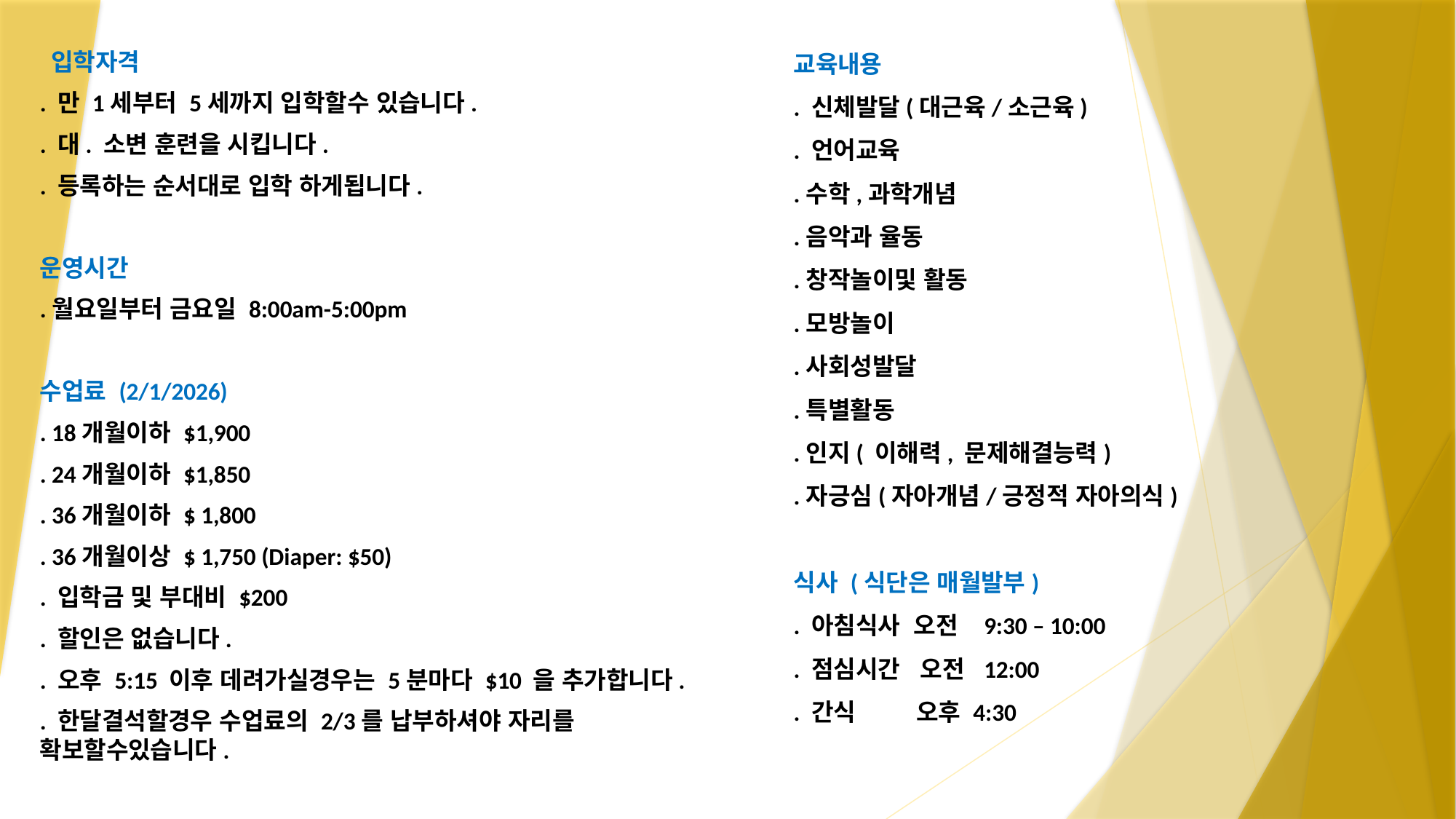

입학자격
. 만 1세부터 5세까지 입학할수 있습니다.
. 대. 소변 훈련을 시킵니다.
. 등록하는 순서대로 입학 하게됩니다.

운영시간
.월요일부터 금요일 8:00am-5:00pm

수업료 (2/1/2026)
. 18개월이하 $1,900
. 24개월이하 $1,850
. 36개월이하 $ 1,800
. 36개월이상 $ 1,750 (Diaper: $50)
. 입학금 및 부대비 $200
. 할인은 없습니다.
. 오후 5:15 이후 데려가실경우는 5분마다 $10 을 추가합니다.
. 한달결석할경우 수업료의 2/3를 납부하셔야 자리를 확보할수있습니다.
교육내용
. 신체발달(대근육/소근육)
. 언어교육
.수학,과학개념
.음악과 율동
.창작놀이및 활동
.모방놀이
.사회성발달
.특별활동
.인지( 이해력, 문제해결능력)
.자긍심(자아개념/긍정적 자아의식)

식사 (식단은 매월발부)
. 아침식사  오전   9:30 – 10:00
. 점심시간   오전  12:00
. 간식         오후 4:30